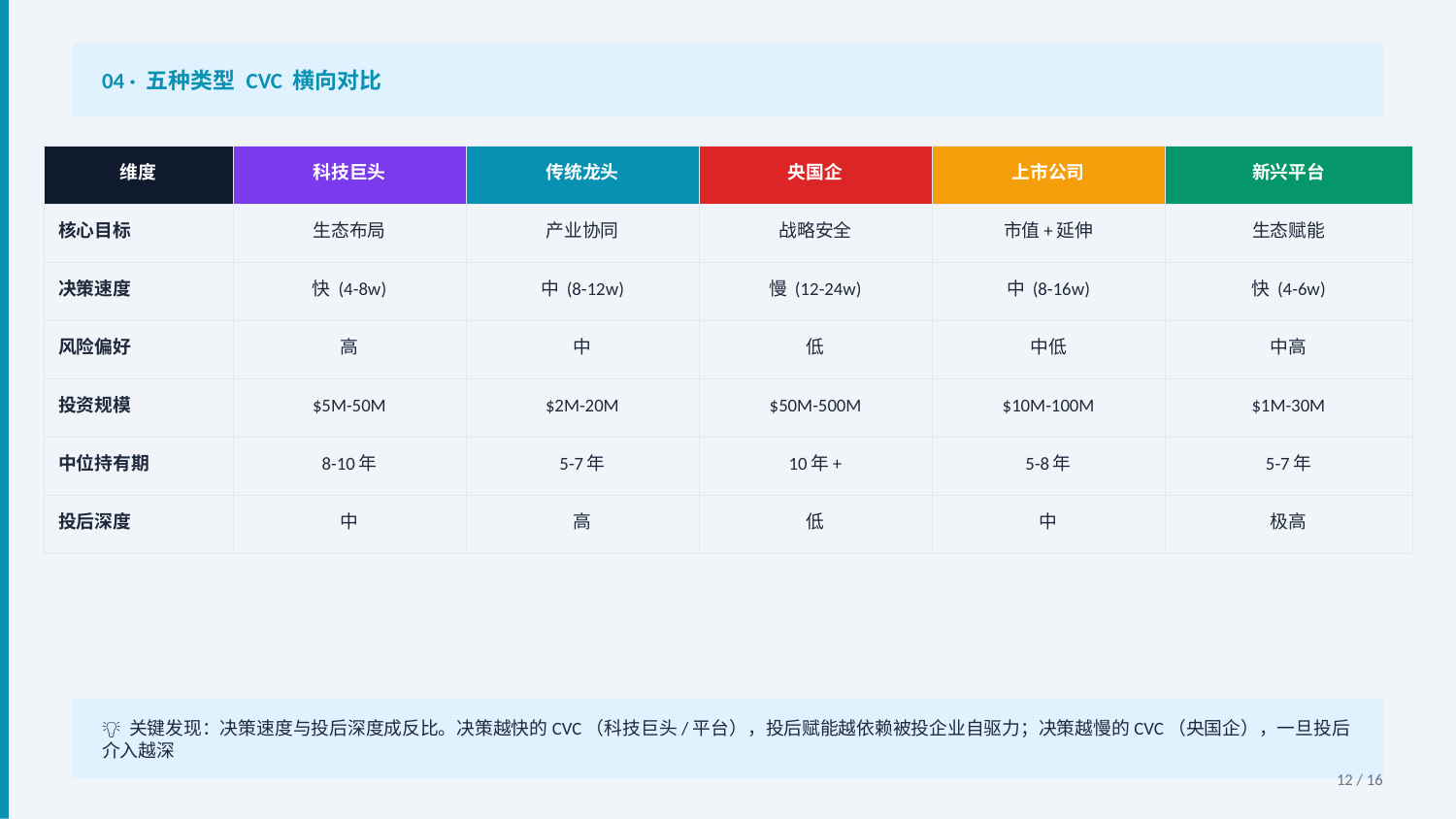

04 · 五种类型 CVC 横向对比
| 维度 | 科技巨头 | 传统龙头 | 央国企 | 上市公司 | 新兴平台 |
| --- | --- | --- | --- | --- | --- |
| 核心目标 | 生态布局 | 产业协同 | 战略安全 | 市值+延伸 | 生态赋能 |
| 决策速度 | 快 (4-8w) | 中 (8-12w) | 慢 (12-24w) | 中 (8-16w) | 快 (4-6w) |
| 风险偏好 | 高 | 中 | 低 | 中低 | 中高 |
| 投资规模 | $5M-50M | $2M-20M | $50M-500M | $10M-100M | $1M-30M |
| 中位持有期 | 8-10年 | 5-7年 | 10年+ | 5-8年 | 5-7年 |
| 投后深度 | 中 | 高 | 低 | 中 | 极高 |

💡 关键发现：决策速度与投后深度成反比。决策越快的CVC（科技巨头/平台），投后赋能越依赖被投企业自驱力；决策越慢的CVC（央国企），一旦投后介入越深
12 / 16